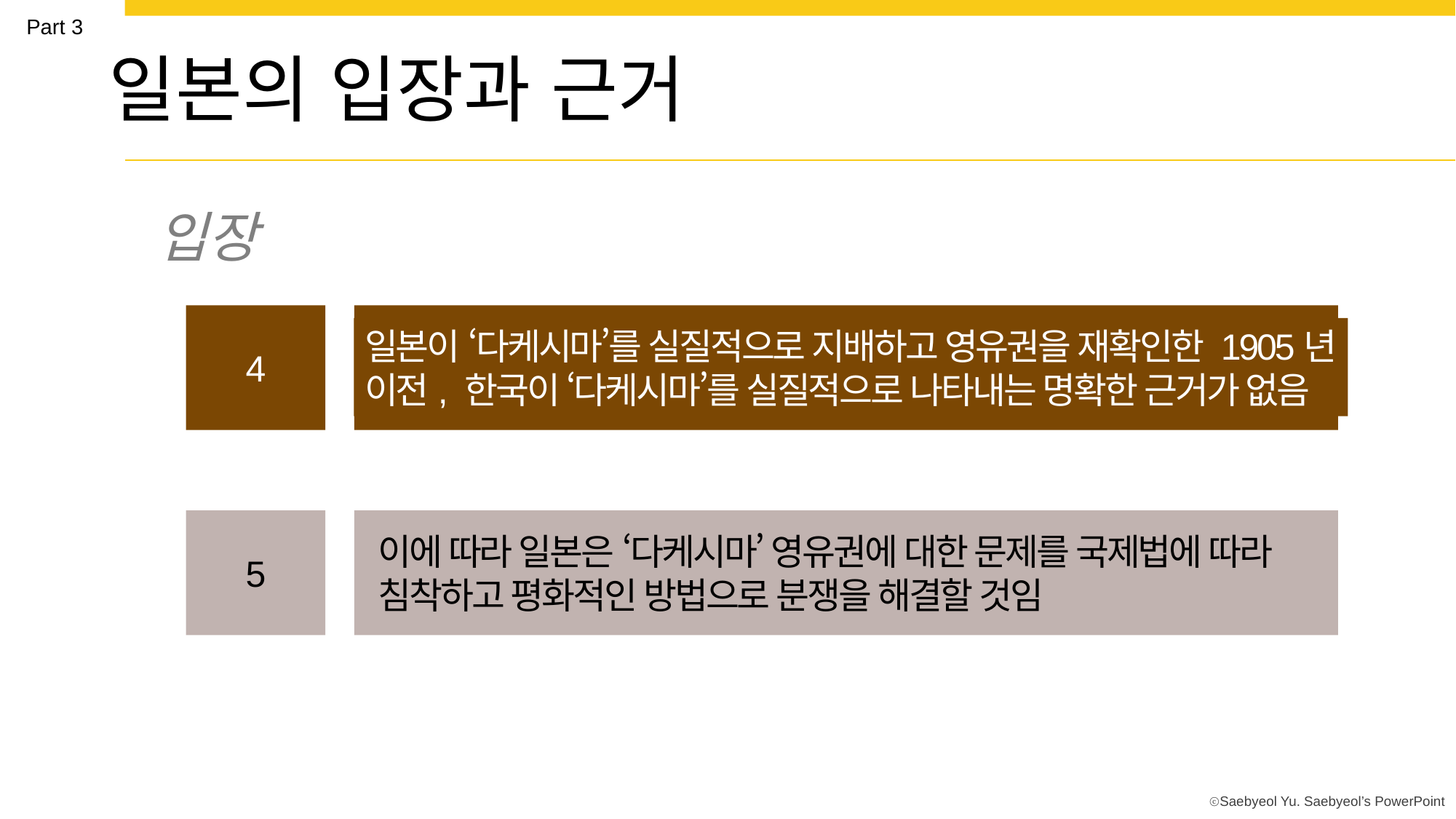

Part 3
일본의 입장과 근거
입장

일본이 ‘다케시마’를 실질적으로 지배하고 영유권을 재확인한 1905년
이전, 한국이 ‘다케시마’를 실질적으로 나타내는 명확한 근거가 없음
4

이에 따라 일본은 ‘다케시마’ 영유권에 대한 문제를 국제법에 따라
침착하고 평화적인 방법으로 분쟁을 해결할 것임
5